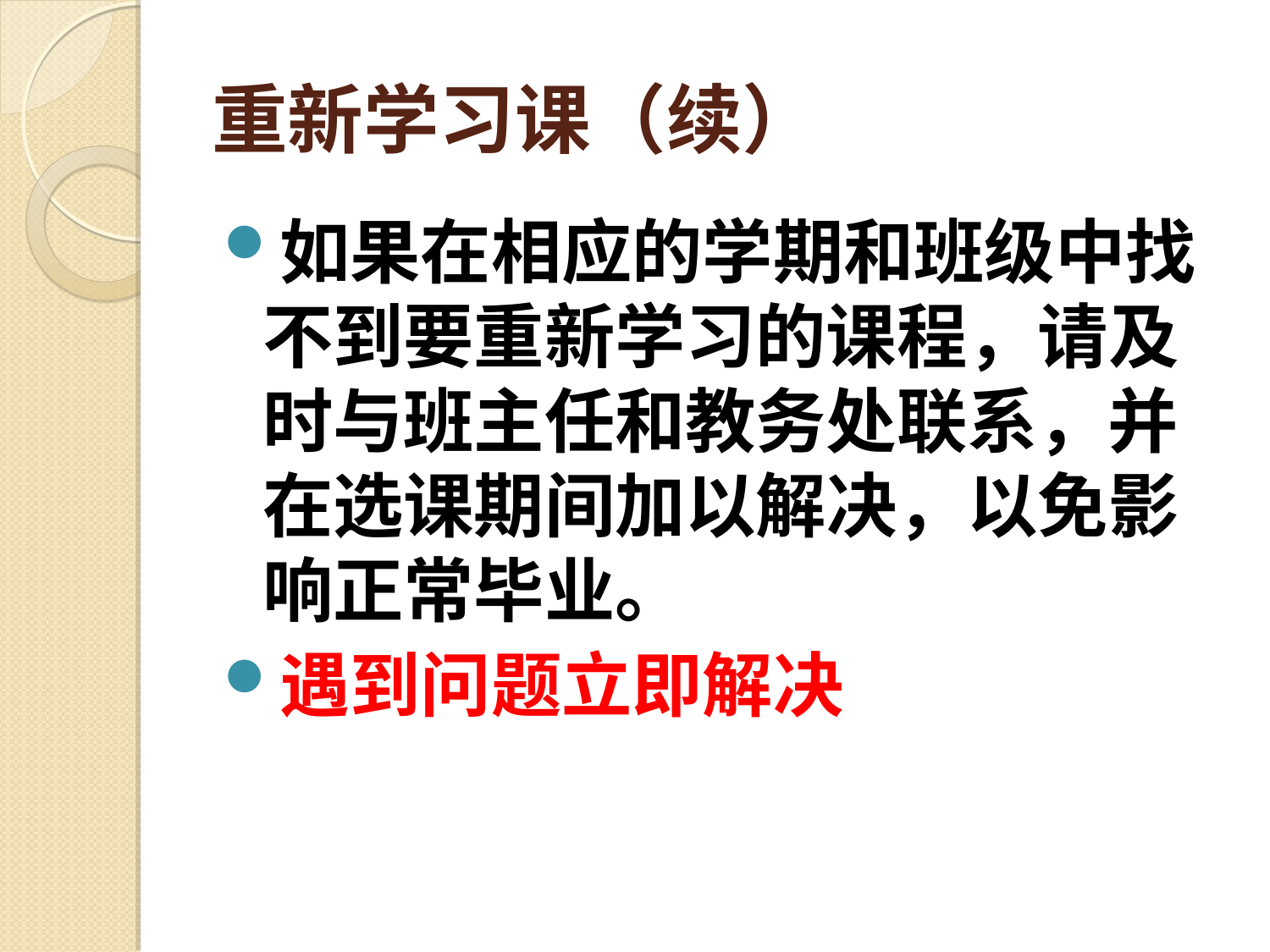

重新学习课（续）
如果在相应的学期和班级中找不到要重新学习的课程，请及时与班主任和教务处联系，并在选课期间加以解决，以免影响正常毕业。
遇到问题立即解决